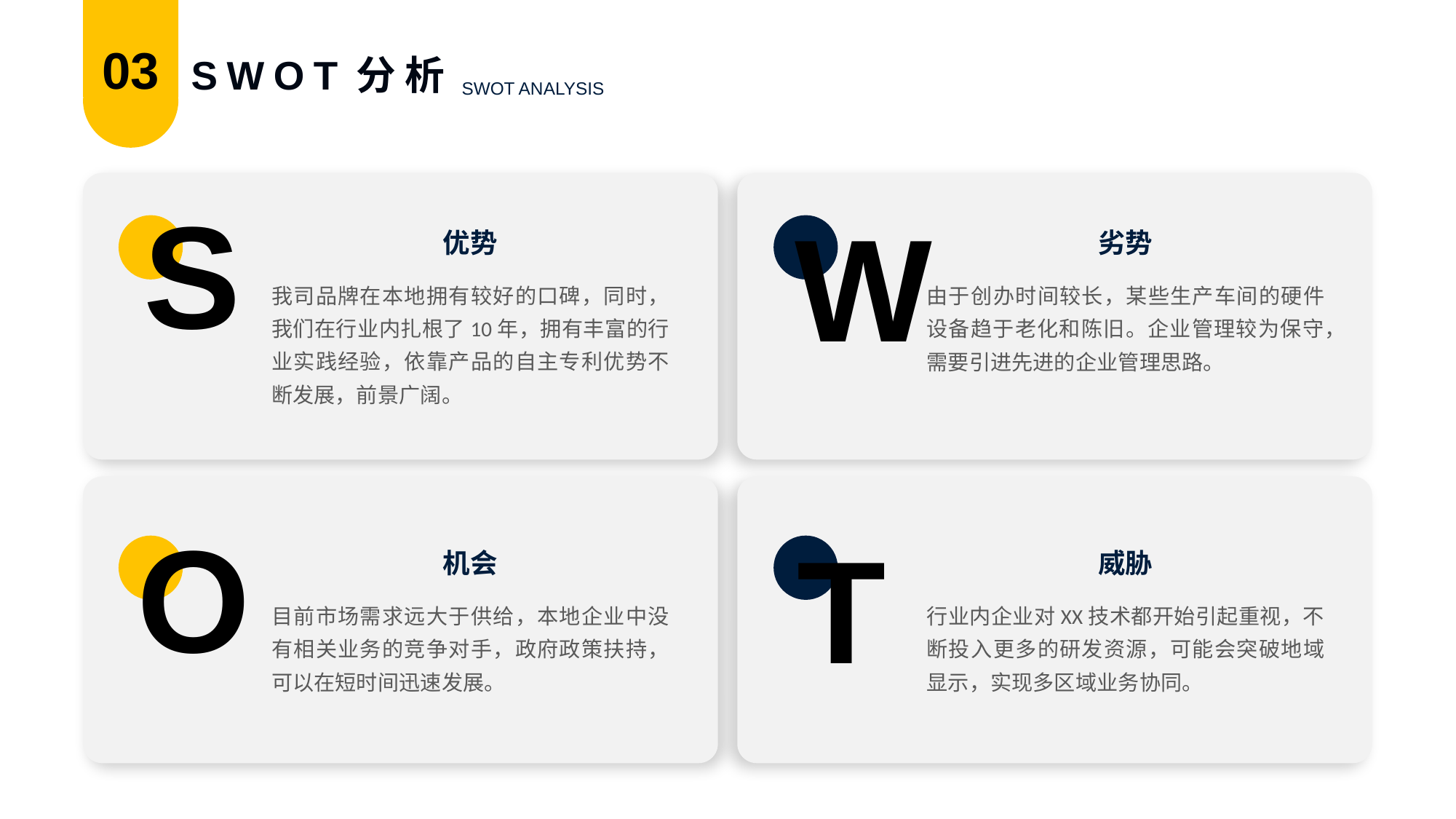

03
SWOT分析
SWOT ANALYSIS

S
W

优势
劣势
我司品牌在本地拥有较好的口碑，同时，我们在行业内扎根了10年，拥有丰富的行业实践经验，依靠产品的自主专利优势不断发展，前景广阔。
由于创办时间较长，某些生产车间的硬件设备趋于老化和陈旧。企业管理较为保守，需要引进先进的企业管理思路。

O
T

机会
威胁
目前市场需求远大于供给，本地企业中没有相关业务的竞争对手，政府政策扶持，可以在短时间迅速发展。
行业内企业对XX技术都开始引起重视，不断投入更多的研发资源，可能会突破地域显示，实现多区域业务协同。